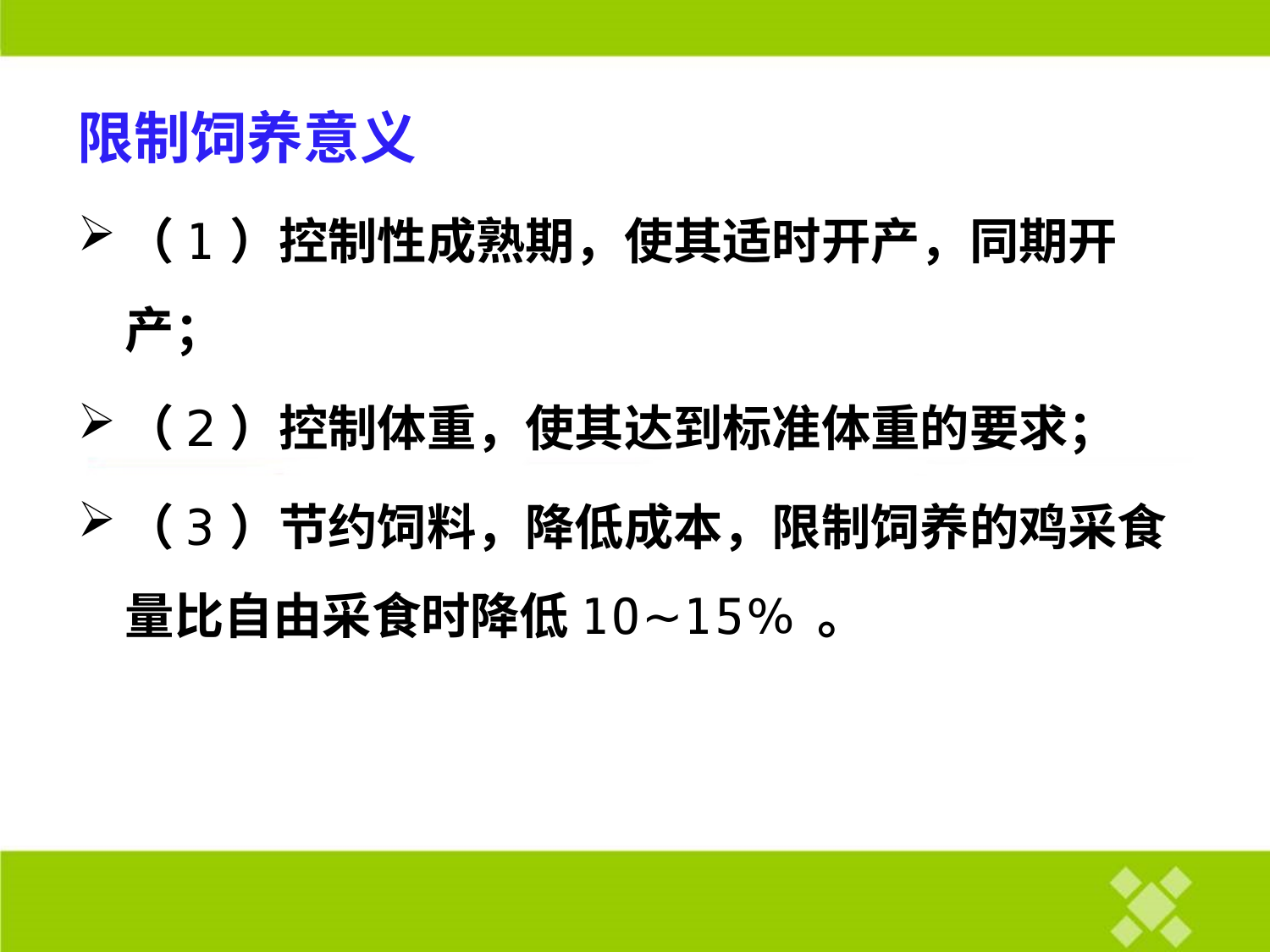

限制饲养意义
（1）控制性成熟期，使其适时开产，同期开产；
（2）控制体重，使其达到标准体重的要求；
（3）节约饲料，降低成本，限制饲养的鸡采食量比自由采食时降低10~15%。